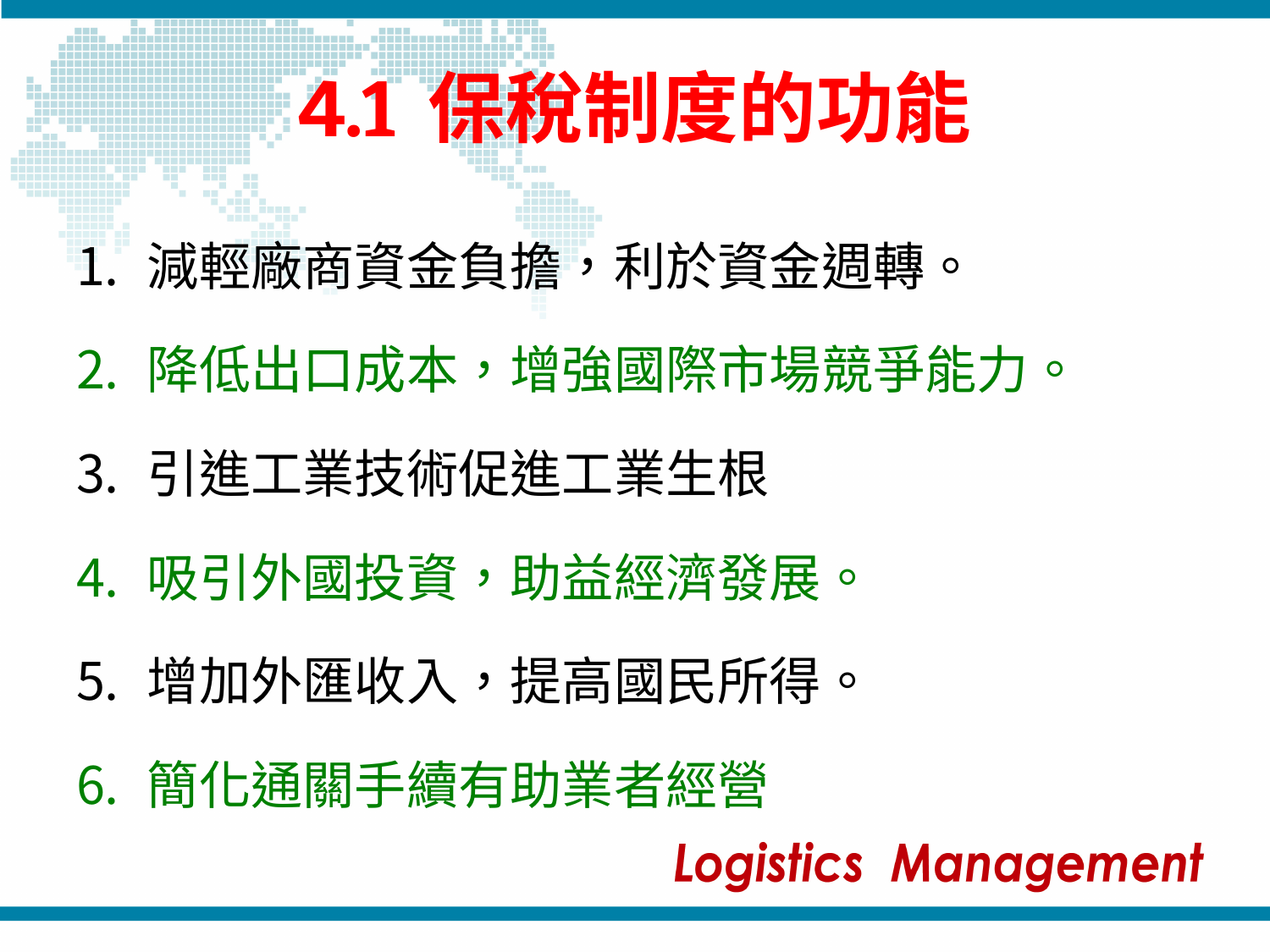

# 4.1 保稅制度的功能
減輕廠商資金負擔，利於資金週轉。
降低出口成本，增強國際市場競爭能力。
引進工業技術促進工業生根
吸引外國投資，助益經濟發展。
增加外匯收入，提高國民所得。
簡化通關手續有助業者經營